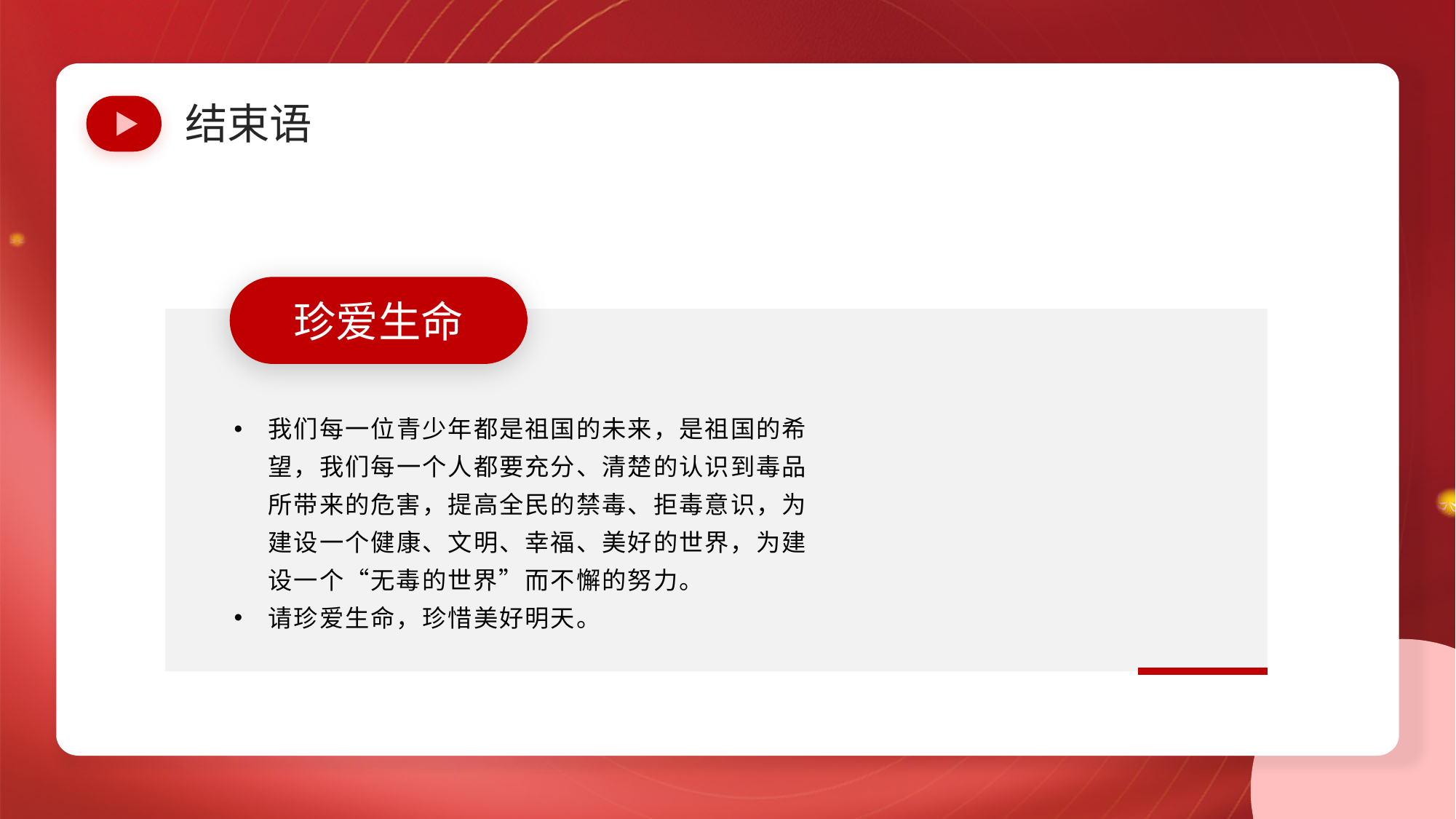

结束语
珍爱生命

我们每一位青少年都是祖国的未来，是祖国的希望，我们每一个人都要充分、清楚的认识到毒品所带来的危害，提高全民的禁毒、拒毒意识，为建设一个健康、文明、幸福、美好的世界，为建设一个“无毒的世界”而不懈的努力。
请珍爱生命，珍惜美好明天。